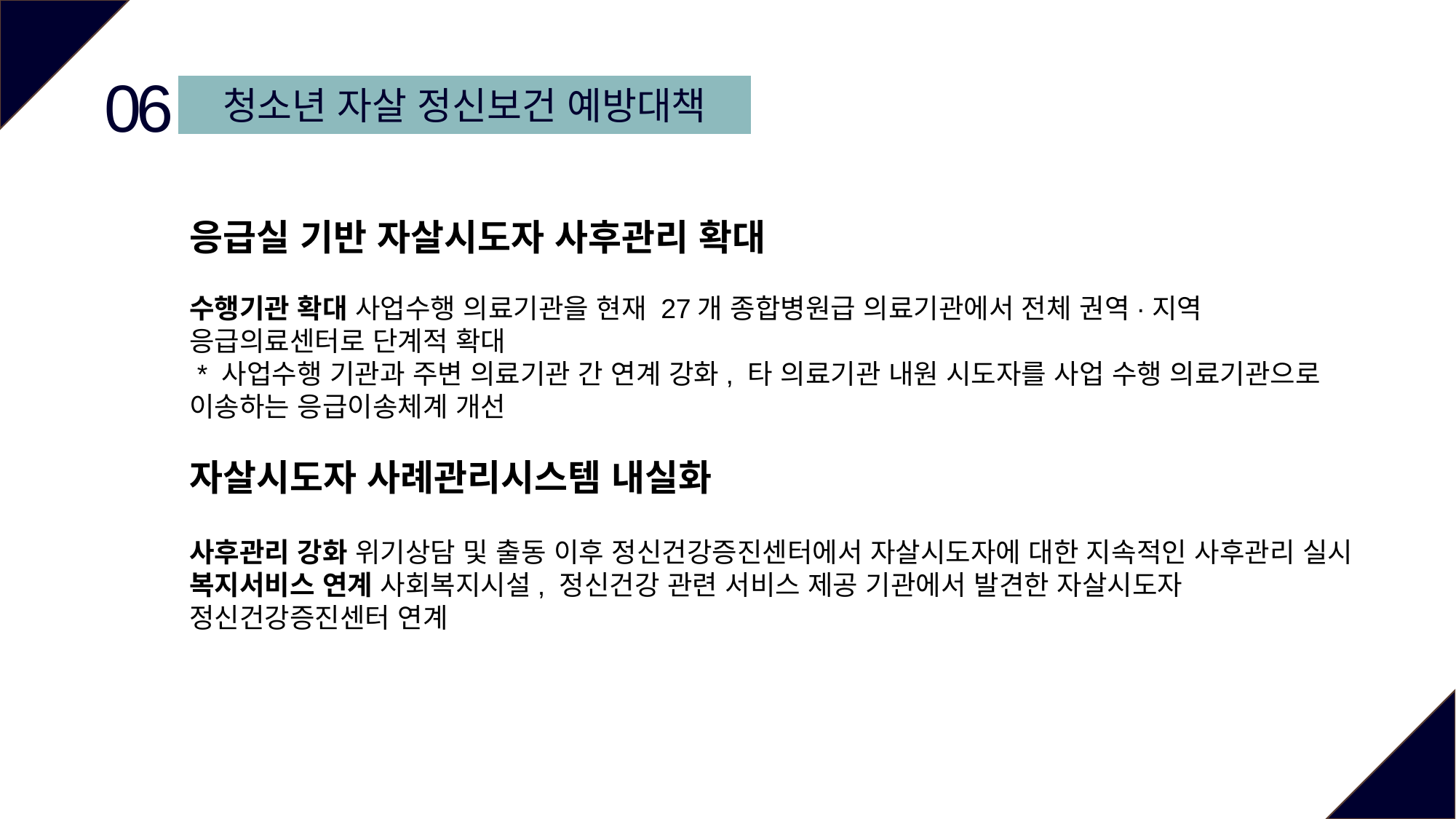

06
청소년 자살 정신보건 예방대책
응급실 기반 자살시도자 사후관리 확대

수행기관 확대 사업수행 의료기관을 현재 27개 종합병원급 의료기관에서 전체 권역·지역 응급의료센터로 단계적 확대
 * 사업수행 기관과 주변 의료기관 간 연계 강화, 타 의료기관 내원 시도자를 사업 수행 의료기관으로 이송하는 응급이송체계 개선

자살시도자 사례관리시스템 내실화

사후관리 강화 위기상담 및 출동 이후 정신건강증진센터에서 자살시도자에 대한 지속적인 사후관리 실시
복지서비스 연계 사회복지시설, 정신건강 관련 서비스 제공 기관에서 발견한 자살시도자 정신건강증진센터 연계